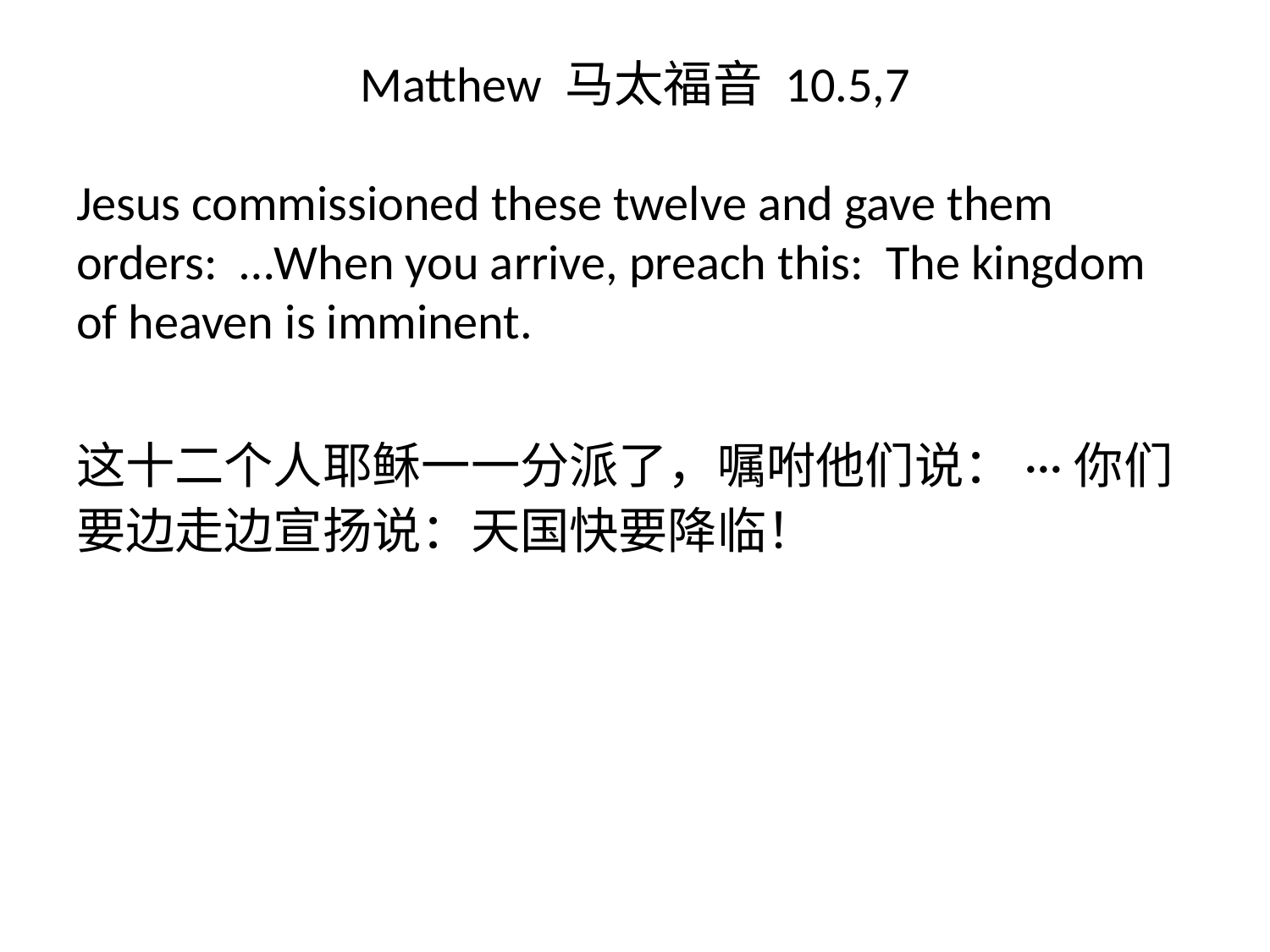

# Matthew 马太福音 10.5,7
Jesus commissioned these twelve and gave them orders:  …When you arrive, preach this:  The kingdom of heaven is imminent.

这十二个人耶稣一一分派了，嘱咐他们说：···你们要边走边宣扬说：天国快要降临！